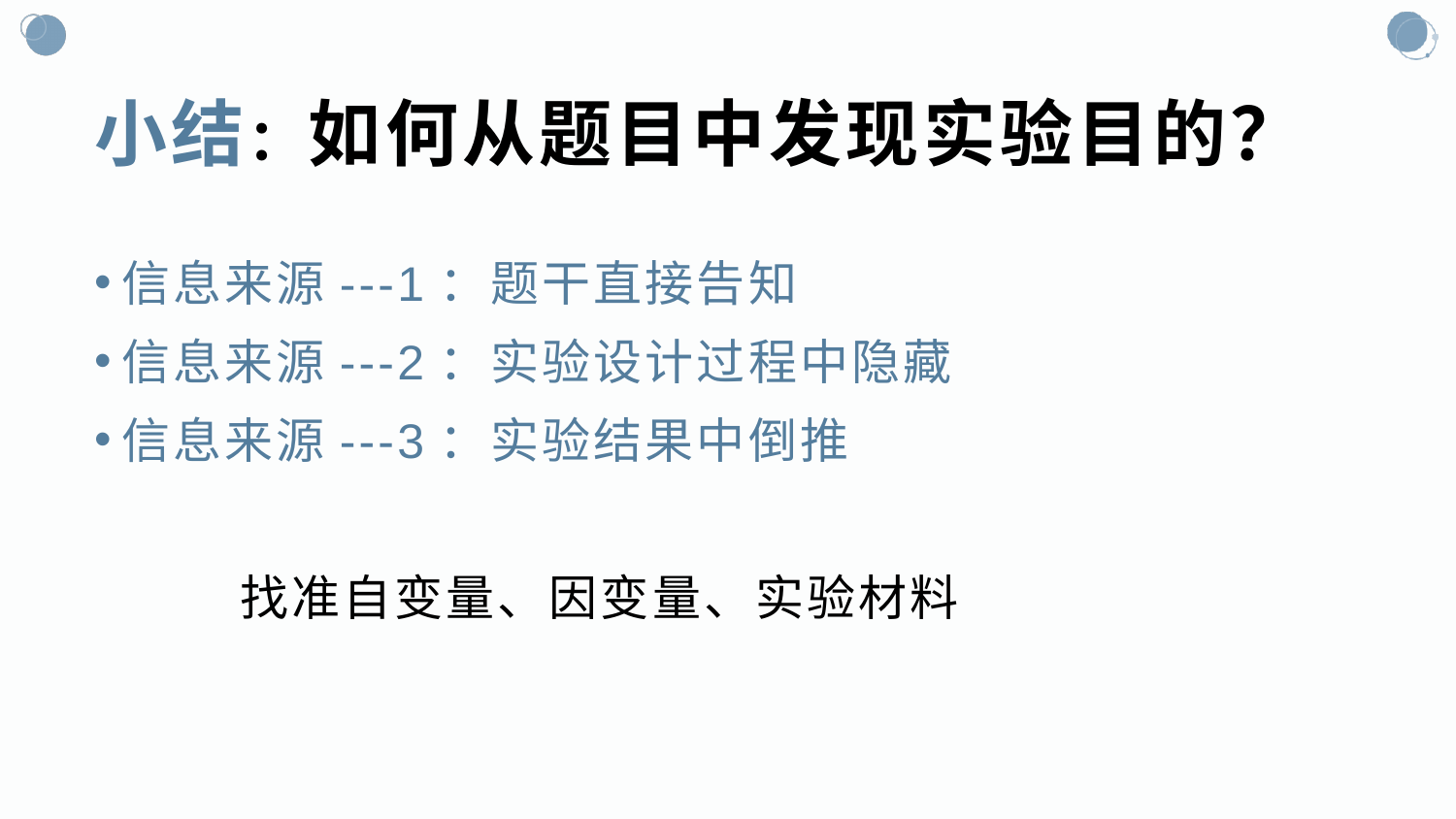

# 小结：如何从题目中发现实验目的？
信息来源---1：题干直接告知
信息来源---2：实验设计过程中隐藏
信息来源---3：实验结果中倒推

	找准自变量、因变量、实验材料